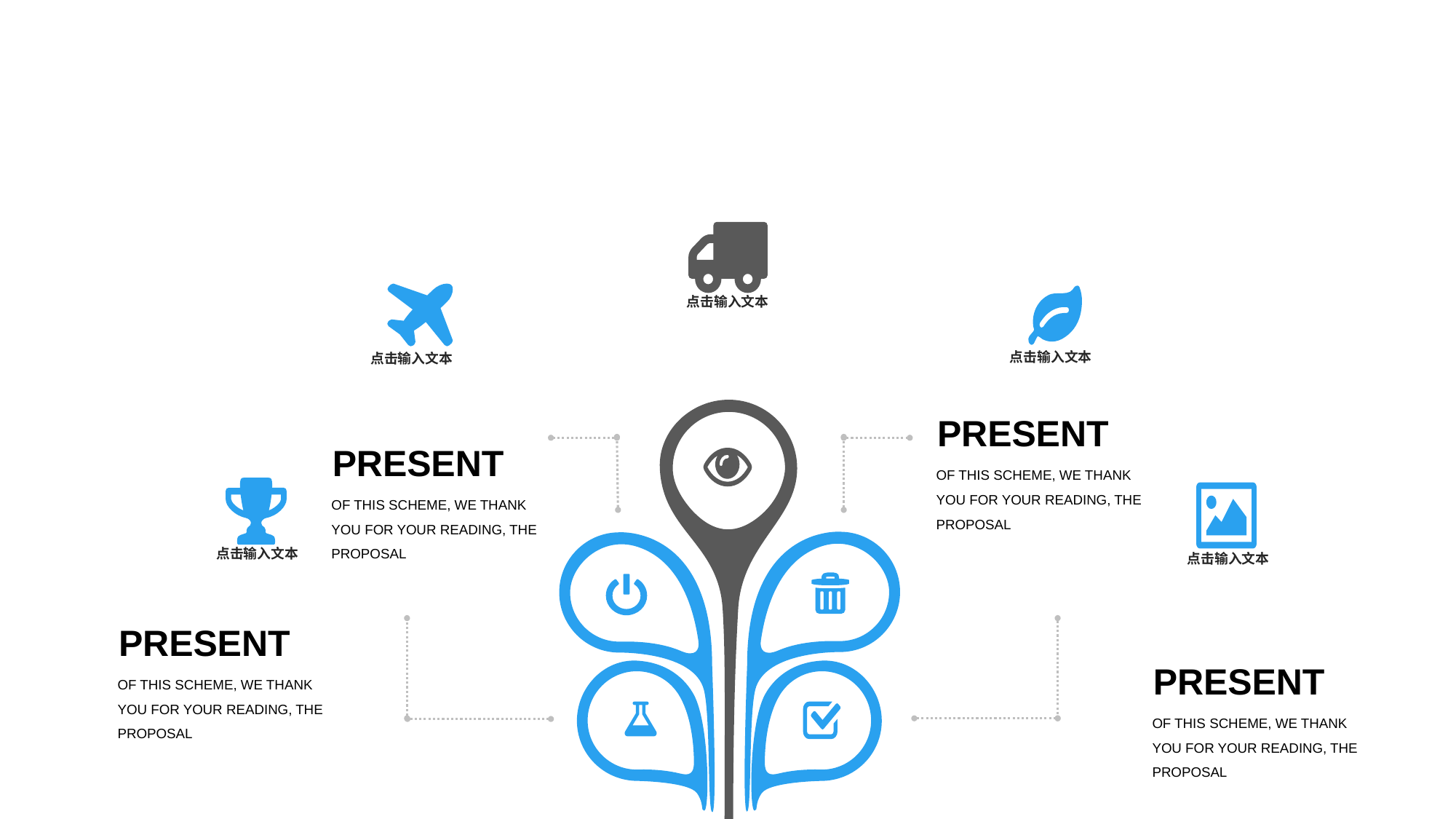

点击输入文本
点击输入文本
点击输入文本

PRESENT
OF THIS SCHEME, WE THANK YOU FOR YOUR READING, THE PROPOSAL
PRESENT
OF THIS SCHEME, WE THANK YOU FOR YOUR READING, THE PROPOSAL

点击输入文本
点击输入文本
PRESENT
OF THIS SCHEME, WE THANK YOU FOR YOUR READING, THE PROPOSAL
PRESENT
OF THIS SCHEME, WE THANK YOU FOR YOUR READING, THE PROPOSAL